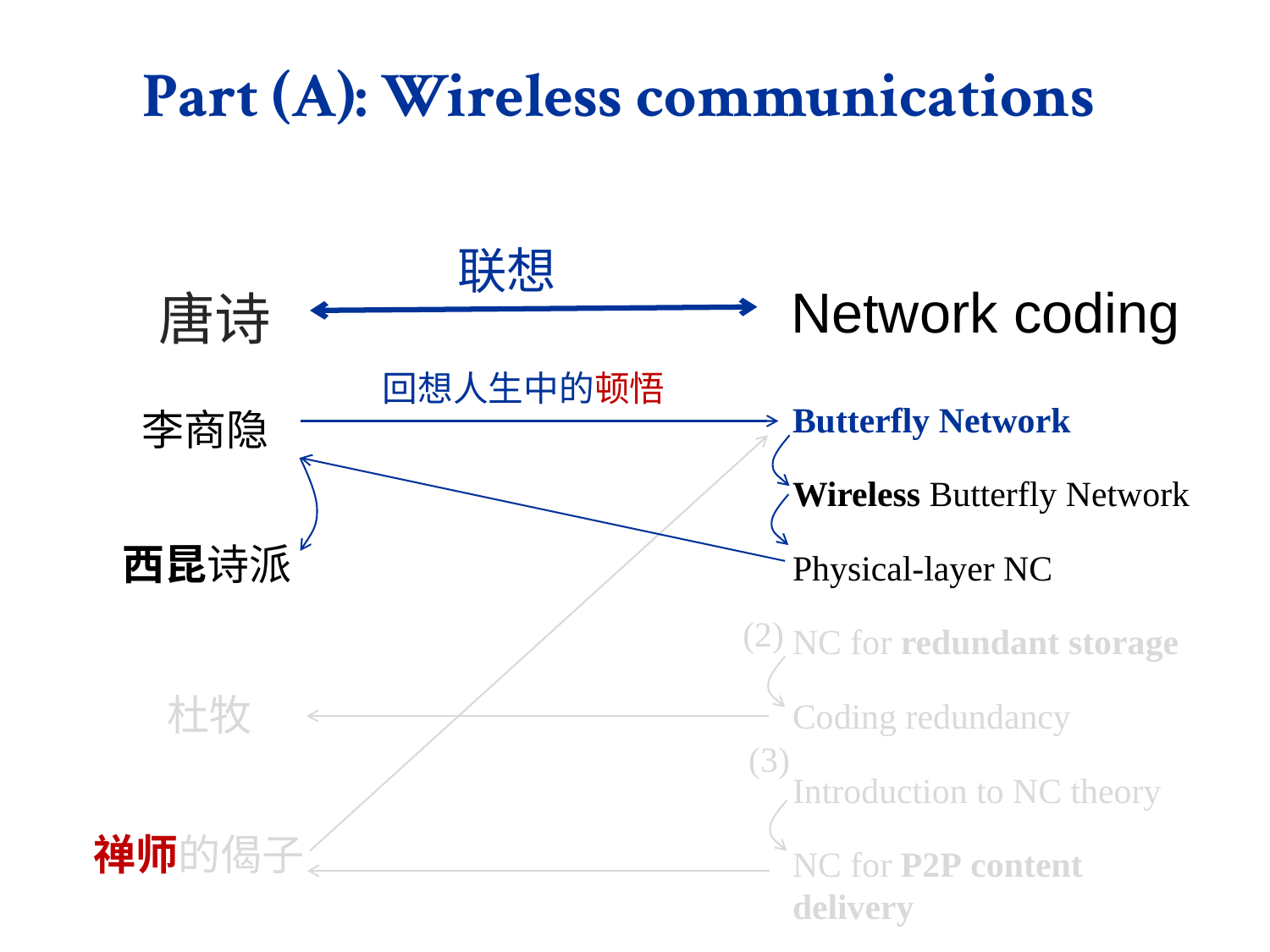

# Part (A): Wireless communications
联想
Network coding
唐诗
回想人生中的顿悟
Butterfly Network
Wireless Butterfly Network
Physical-layer NC
NC for redundant storage
Coding redundancy
Introduction to NC theory
NC for P2P content delivery
Butterfly Network
Wireless Butterfly Network
Physical-layer NC
李商隐

西昆诗派
(2)

杜牧
(3)

禅师的偈子